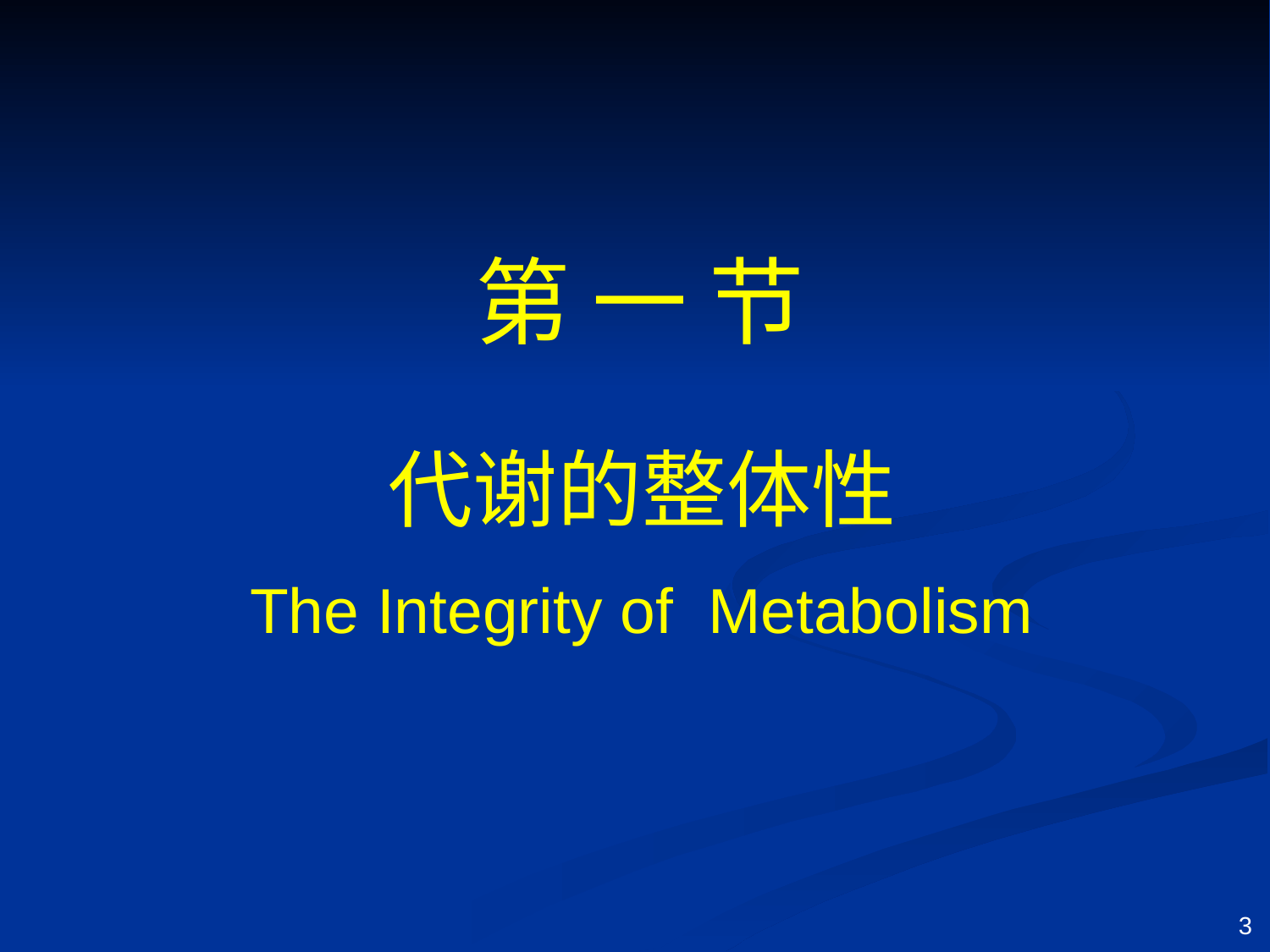

第 一 节
代谢的整体性
The Integrity of  Metabolism
3